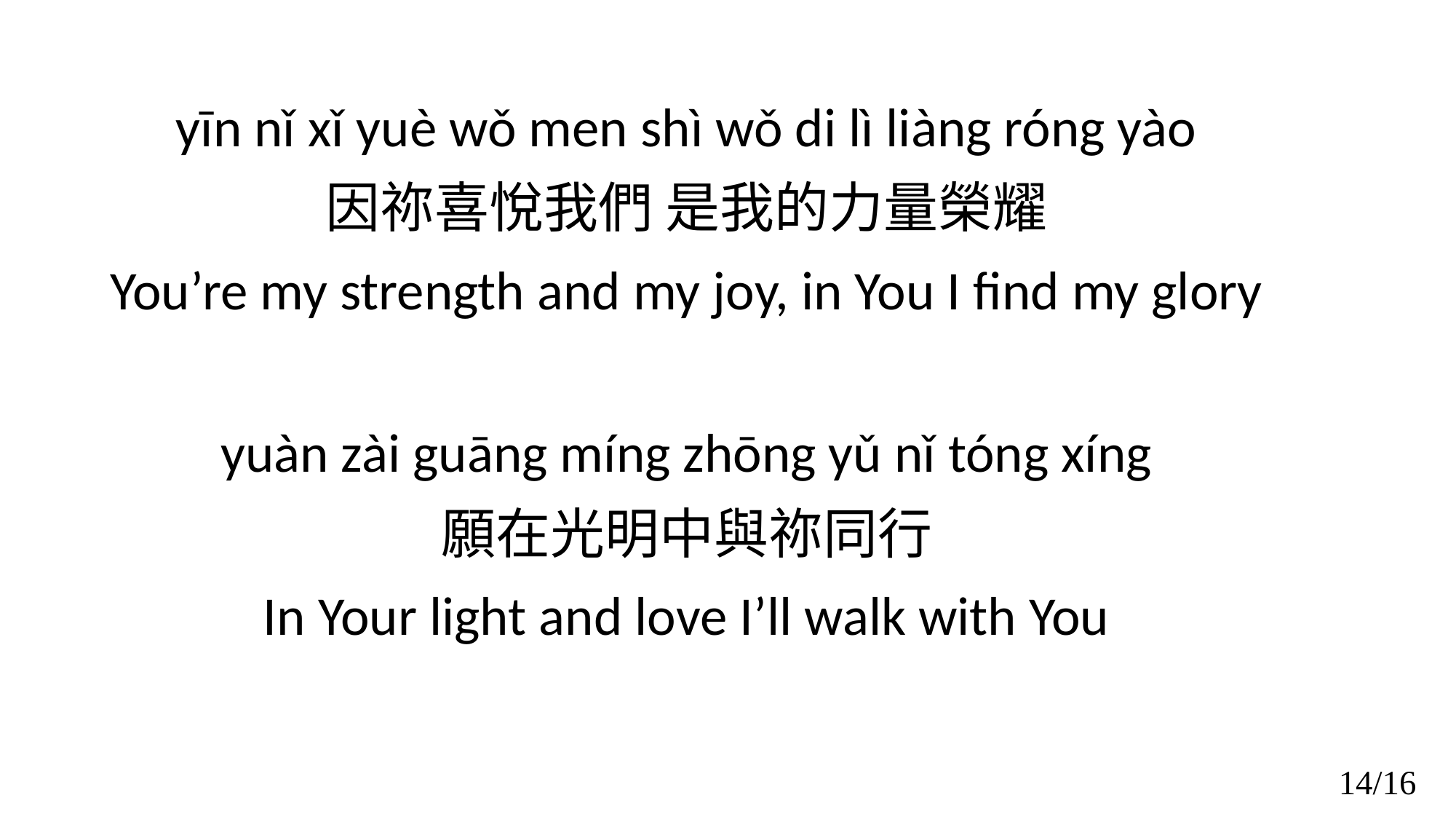

yīn nǐ xǐ yuè wǒ men shì wǒ di lì liàng róng yào
因祢喜悅我們 是我的力量榮耀
You’re my strength and my joy, in You I find my glory

yuàn zài guāng míng zhōng yǔ nǐ tóng xíng
願在光明中與祢同行
In Your light and love I’ll walk with You
14/16